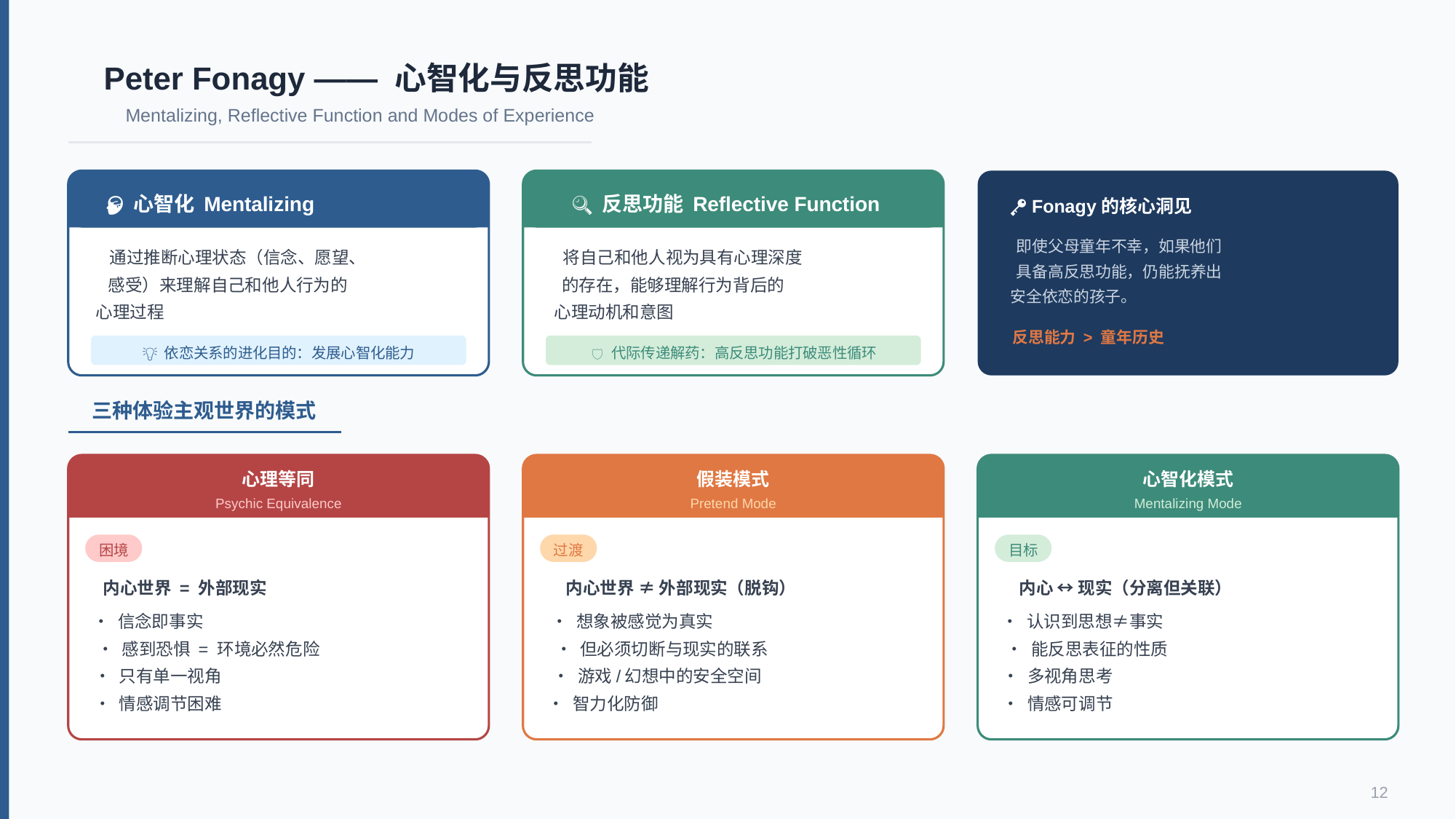

Peter Fonagy —— 心智化与反思功能
Mentalizing, Reflective Function and Modes of Experience

🧠 心智化 Mentalizing

通过推断心理状态（信念、愿望、
感受）来理解自己和他人行为的
心理过程

💡 依恋关系的进化目的：发展心智化能力

🔍 反思功能 Reflective Function

将自己和他人视为具有心理深度
的存在，能够理解行为背后的
心理动机和意图

🛡️ 代际传递解药：高反思功能打破恶性循环

🔑 Fonagy的核心洞见
即使父母童年不幸，如果他们
具备高反思功能，仍能抚养出
安全依恋的孩子。
反思能力 > 童年历史
三种体验主观世界的模式

心理等同
Psychic Equivalence

困境
内心世界 = 外部现实
• 信念即事实
• 感到恐惧 = 环境必然危险
• 只有单一视角
• 情感调节困难

假装模式
Pretend Mode

过渡
内心世界 ≠ 外部现实（脱钩）
• 想象被感觉为真实
• 但必须切断与现实的联系
• 游戏/幻想中的安全空间
• 智力化防御

心智化模式
Mentalizing Mode

目标
内心 ↔ 现实（分离但关联）
• 认识到思想≠事实
• 能反思表征的性质
• 多视角思考
• 情感可调节
12